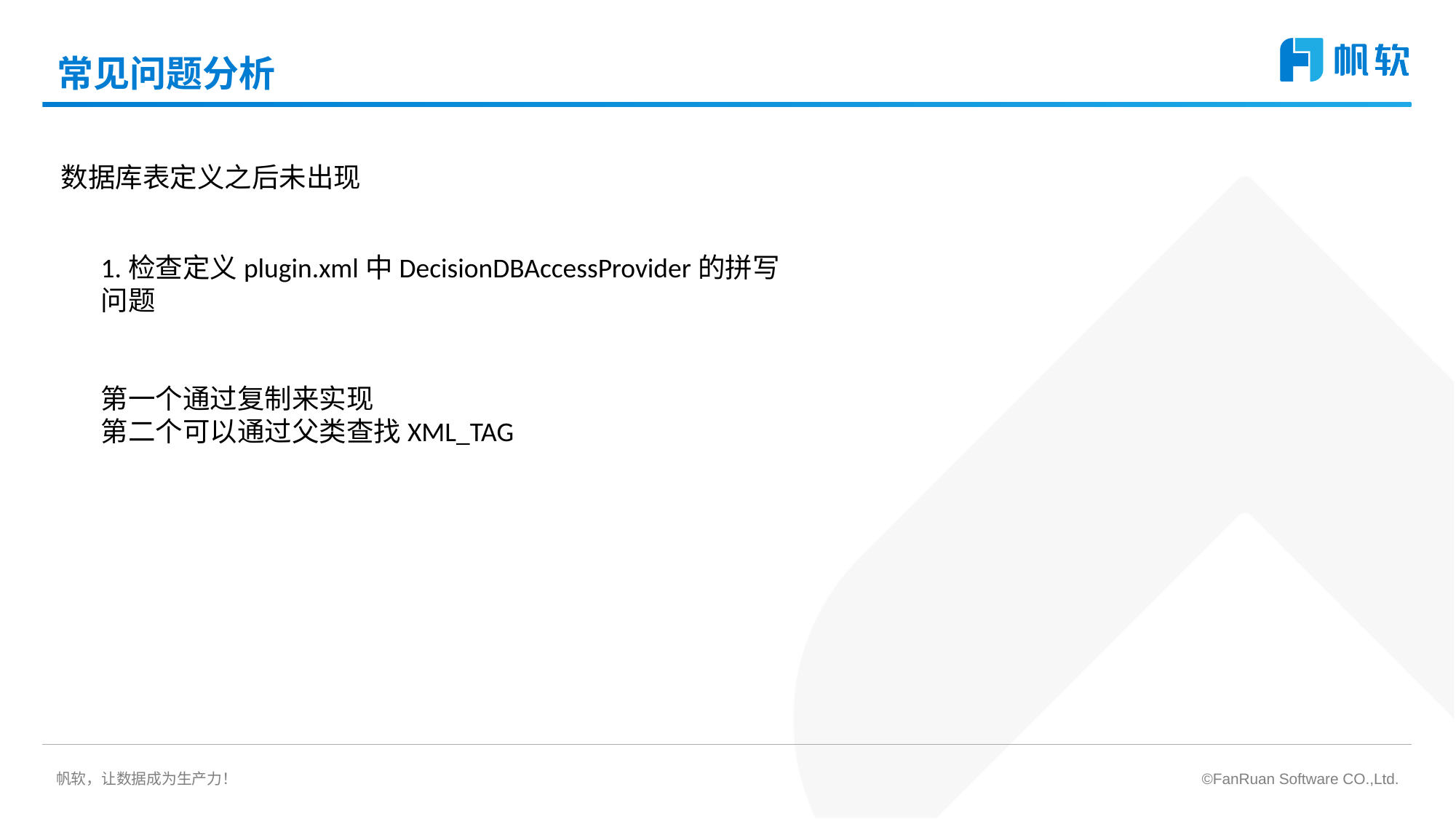

# 常见问题分析
数据库表定义之后未出现
1.检查定义plugin.xml中DecisionDBAccessProvider的拼写问题

第一个通过复制来实现
第二个可以通过父类查找XML_TAG